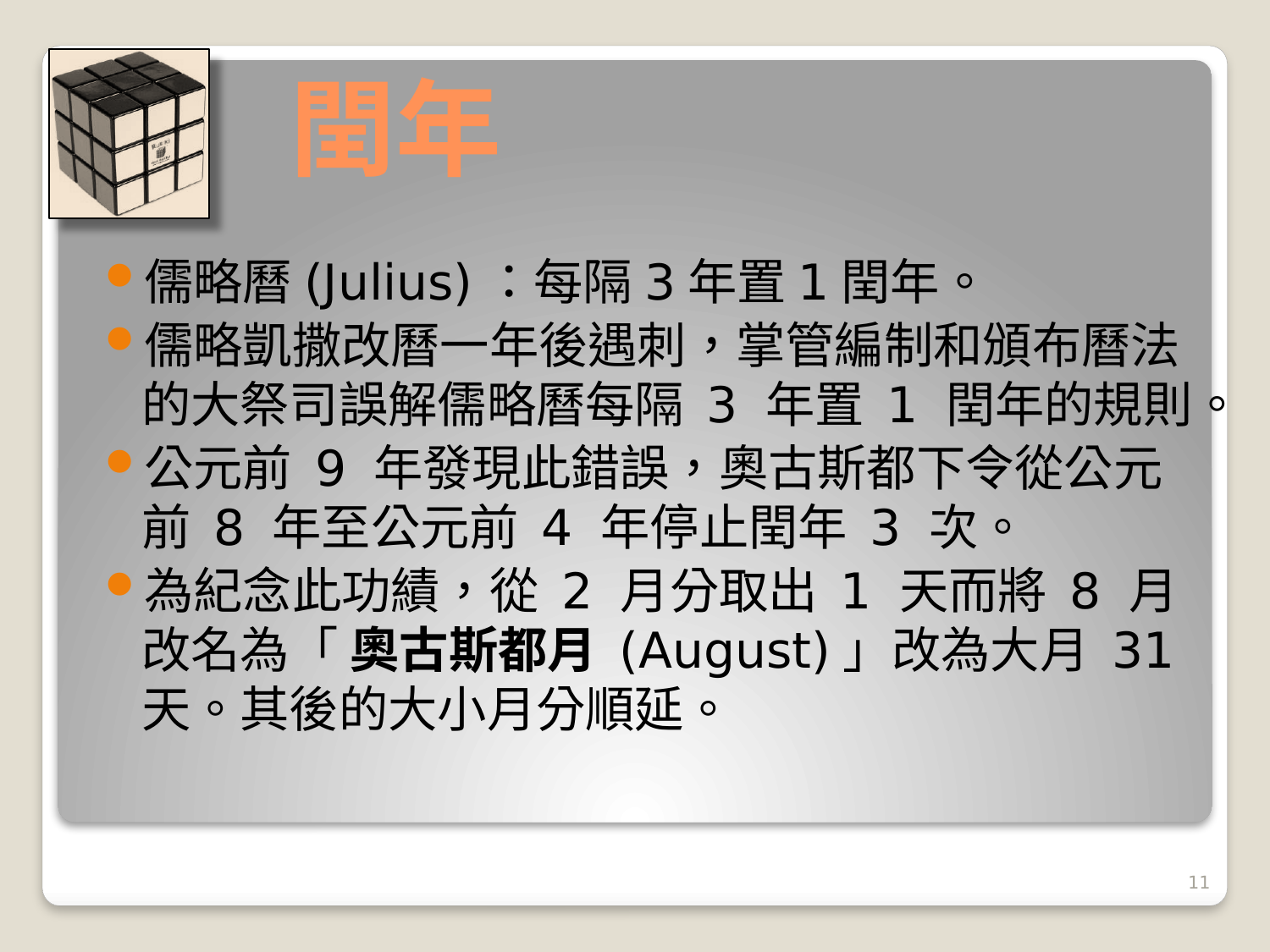

# 閏年
儒略曆(Julius)：每隔3年置1閏年。
儒略凱撒改曆一年後遇刺，掌管編制和頒布曆法的大祭司誤解儒略曆每隔 3 年置 1 閏年的規則。
公元前 9 年發現此錯誤，奧古斯都下令從公元前 8 年至公元前 4 年停止閏年 3 次。
為紀念此功績，從 2 月分取出 1 天而將 8 月改名為「 奧古斯都月 (August)」改為大月 31 天。其後的大小月分順延。
11